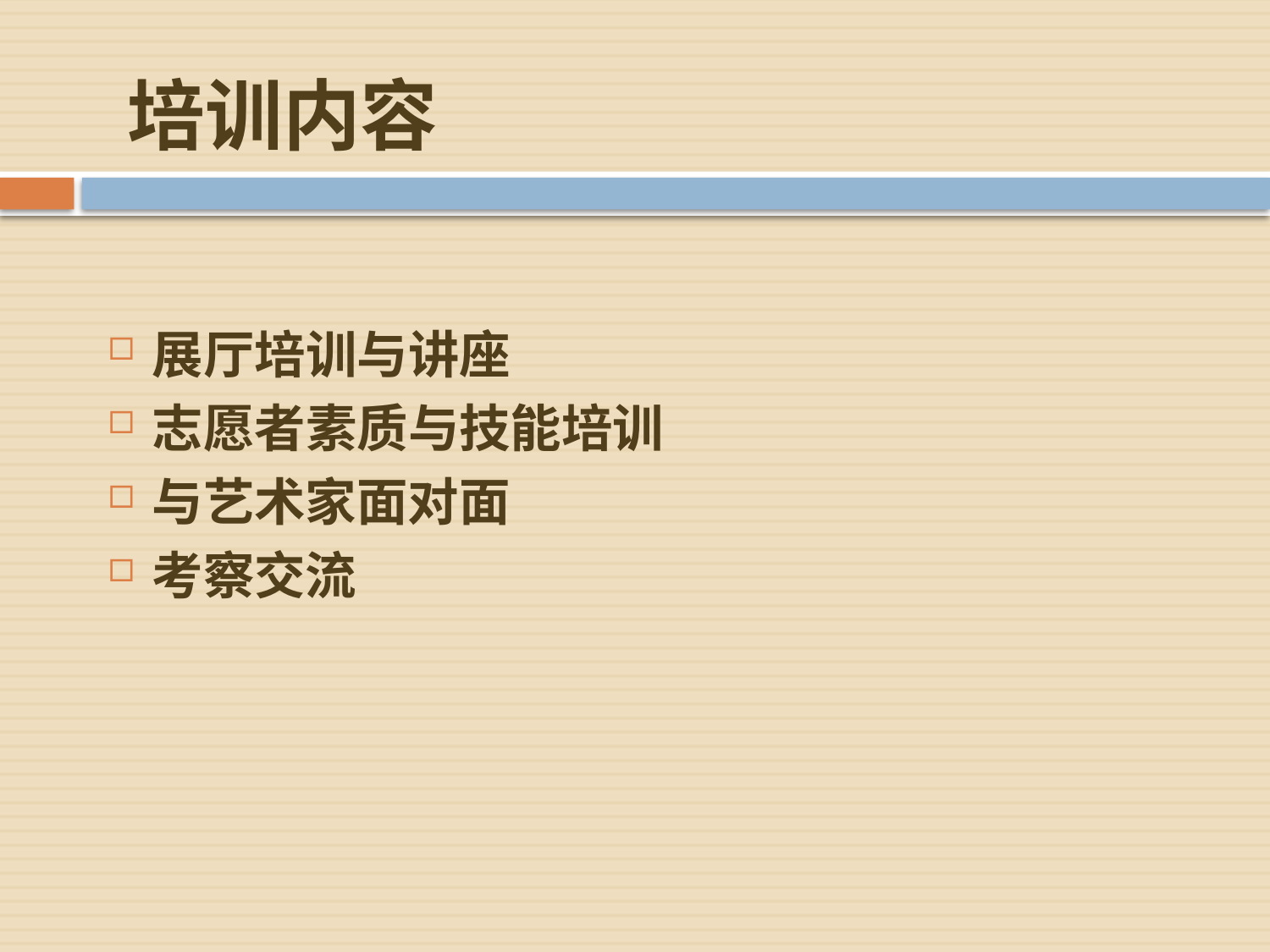

# 培训内容
展厅培训与讲座
志愿者素质与技能培训
与艺术家面对面
考察交流